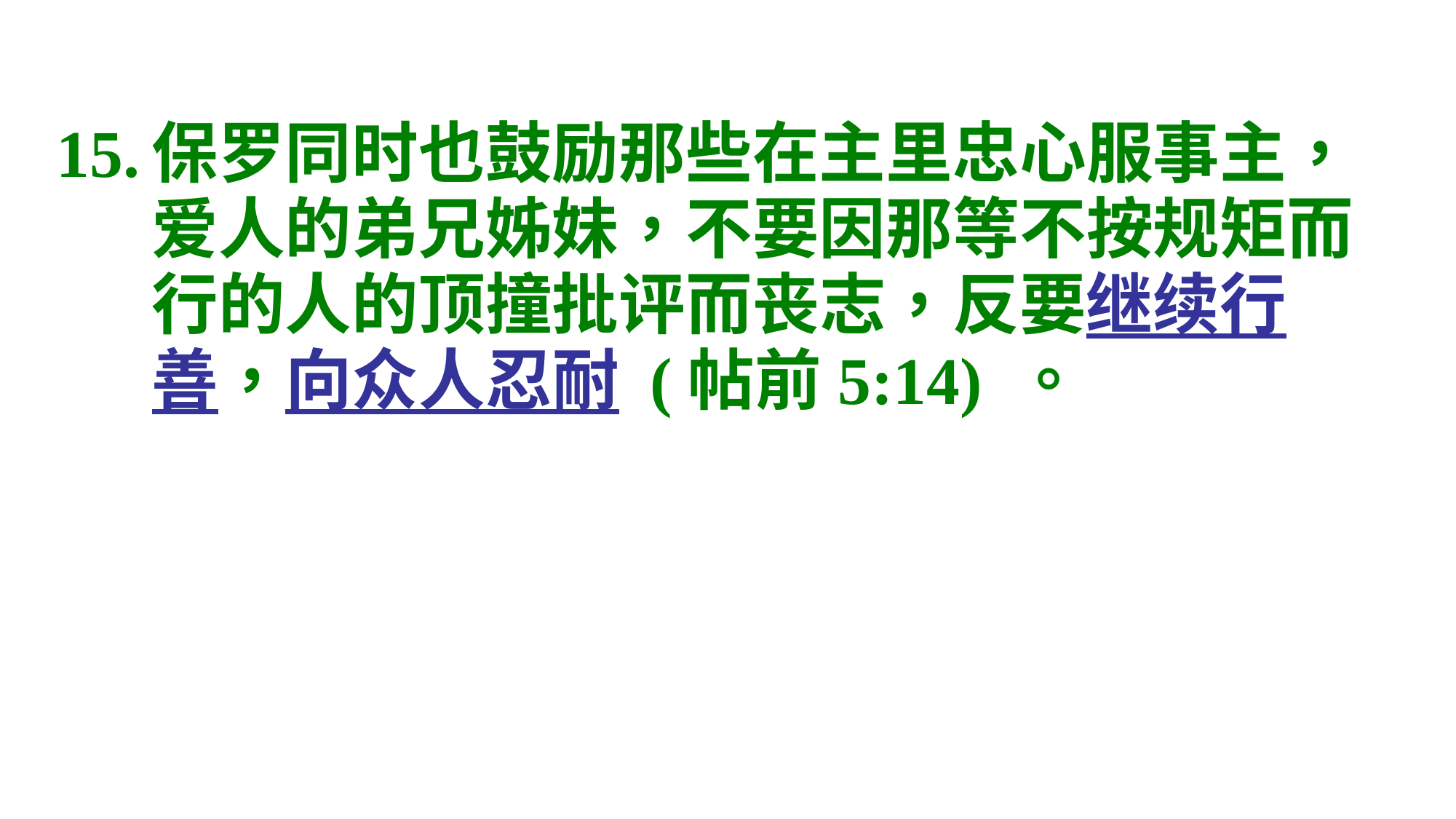

15.	保罗同时也鼓励那些在主里忠心服事主，爱人的弟兄姊妹，不要因那等不按规矩而行的人的顶撞批评而丧志，反要继续行善，向众人忍耐 (帖前5:14) 。